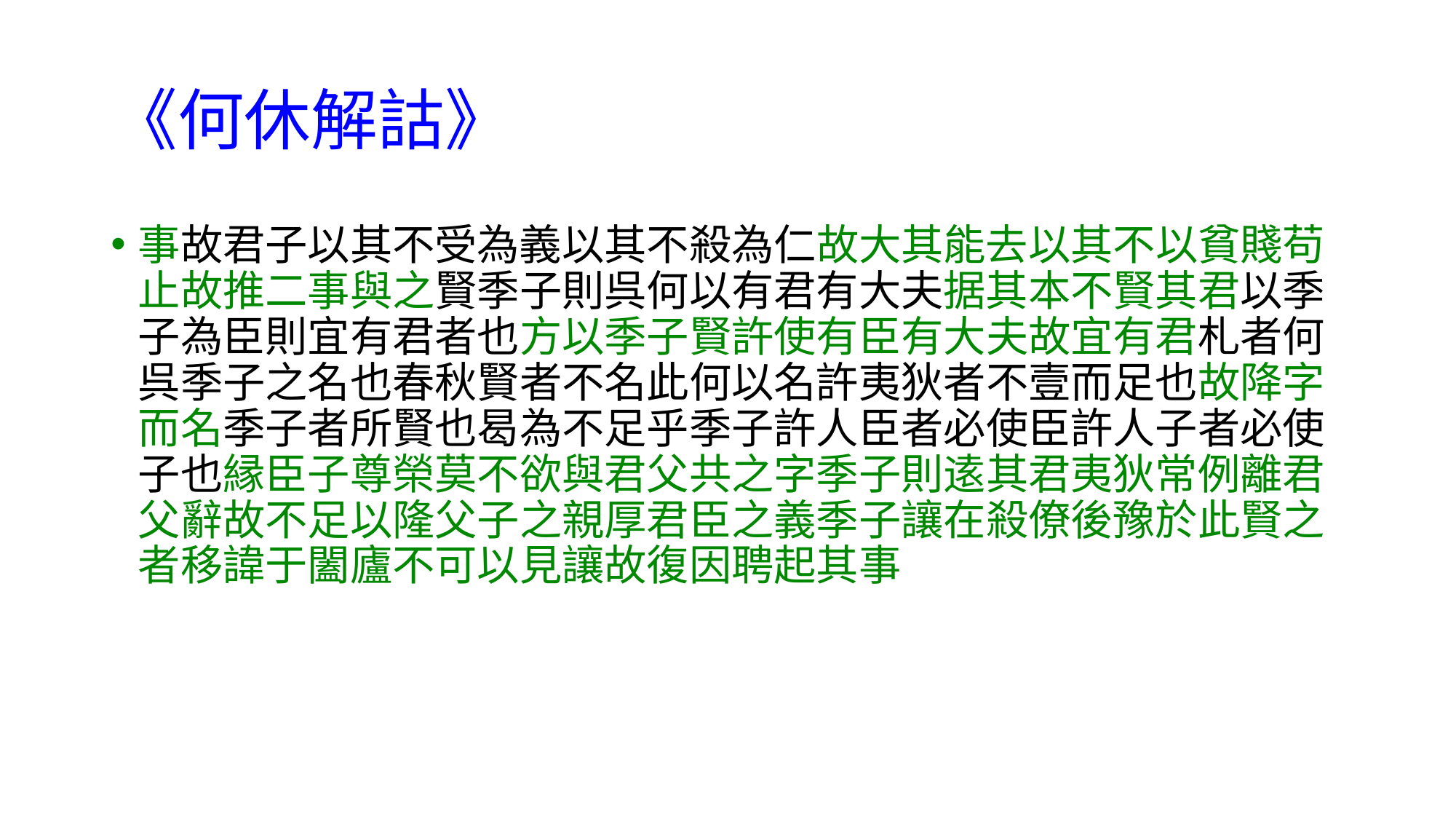

# 《何休解詁》
事故君子以其不受為義以其不殺為仁故大其能去以其不以貧賤苟止故推二事與之賢季子則呉何以有君有大夫据其本不賢其君以季子為臣則宜有君者也方以季子賢許使有臣有大夫故宜有君札者何呉季子之名也春秋賢者不名此何以名許夷狄者不壹而足也故降字而名季子者所賢也曷為不足乎季子許人臣者必使臣許人子者必使子也縁臣子尊榮莫不欲與君父共之字季子則逺其君夷狄常例離君父辭故不足以隆父子之親厚君臣之義季子讓在殺僚後豫於此賢之者移諱于闔廬不可以見讓故復因聘起其事